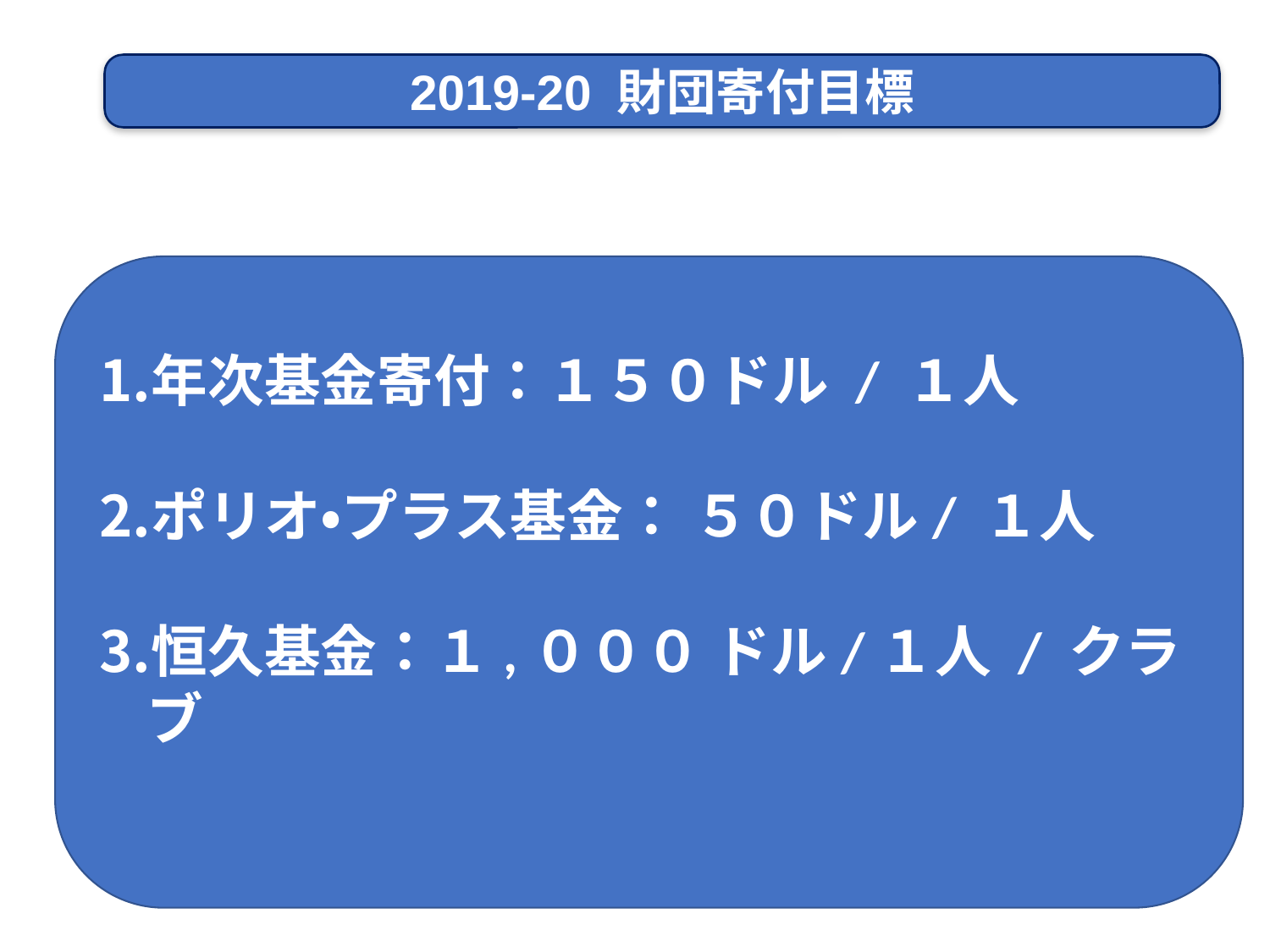

2019-20 財団寄付目標
年次基金寄付：１５０ドル / １人

ポリオ・プラス基金： ５０ドル/ １人

恒久基金：１,０００ ドル/１人 / クラブ